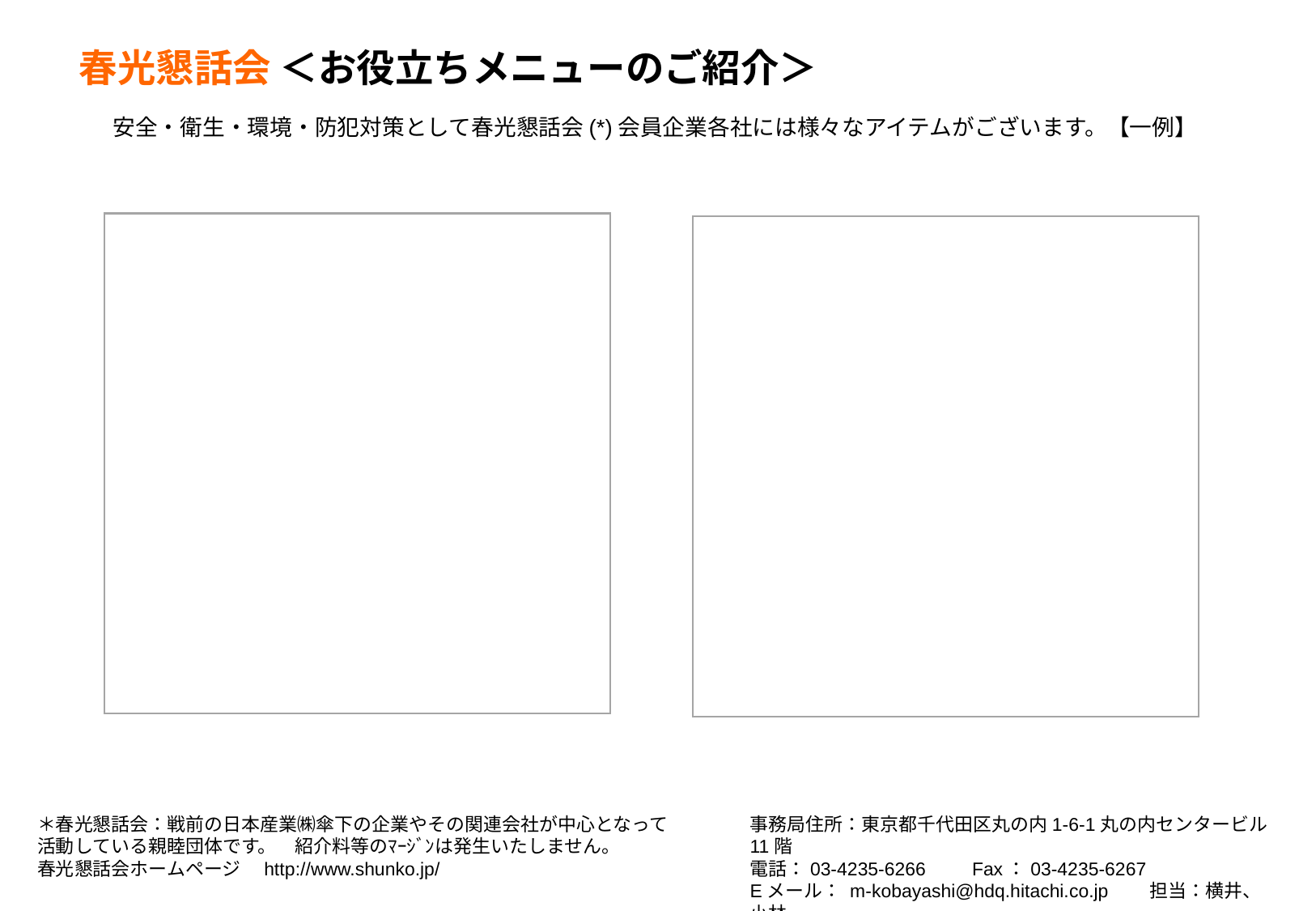

# 春光懇話会 ＜お役立ちメニューのご紹介＞
安全・衛生・環境・防犯対策として春光懇話会(*)会員企業各社には様々なアイテムがございます。【一例】

＊春光懇話会：戦前の日本産業㈱傘下の企業やその関連会社が中心となって
活動している親睦団体です。　紹介料等のﾏｰｼﾞﾝは発生いたしません。
春光懇話会ホームページ　http://www.shunko.jp/
事務局住所：東京都千代田区丸の内1-6-1丸の内センタービル11階
電話：03-4235-6266　　Fax：03-4235-6267
Eメール： m-kobayashi@hdq.hitachi.co.jp　　担当：横井、小林